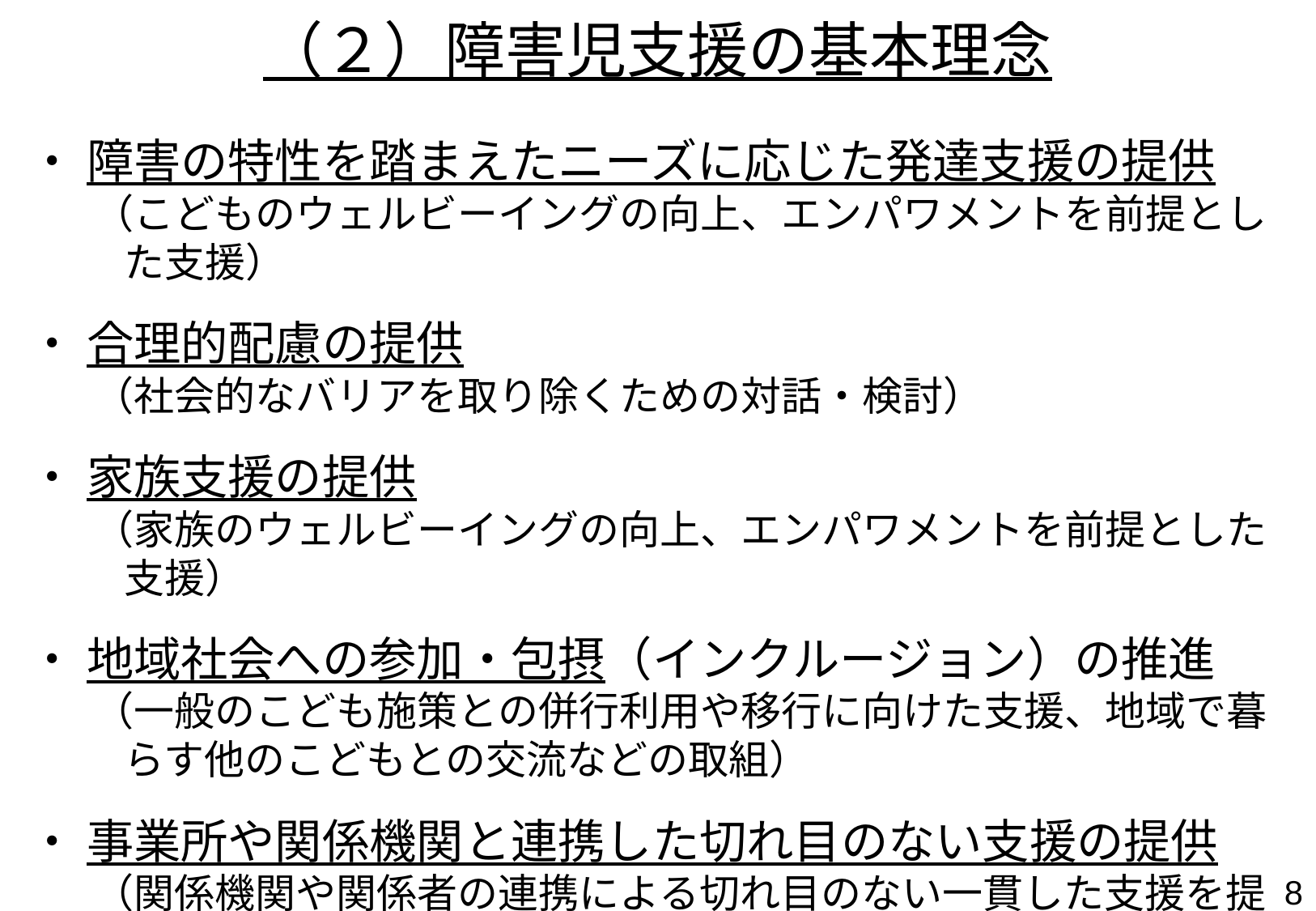

（２）障害児支援の基本理念

・ 障害の特性を踏まえたニーズに応じた発達支援の提供
（こどものウェルビーイングの向上、エンパワメントを前提とした支援）

・ 合理的配慮の提供
（社会的なバリアを取り除くための対話・検討）

・ 家族支援の提供
（家族のウェルビーイングの向上、エンパワメントを前提とした支援）

・ 地域社会への参加・包摂（インクルージョン）の推進
（一般のこども施策との併行利用や移行に向けた支援、地域で暮らす他のこどもとの交流などの取組）

・ 事業所や関係機関と連携した切れ目のない支援の提供
（関係機関や関係者の連携による切れ目のない一貫した支援を提供する体制の構築）
8